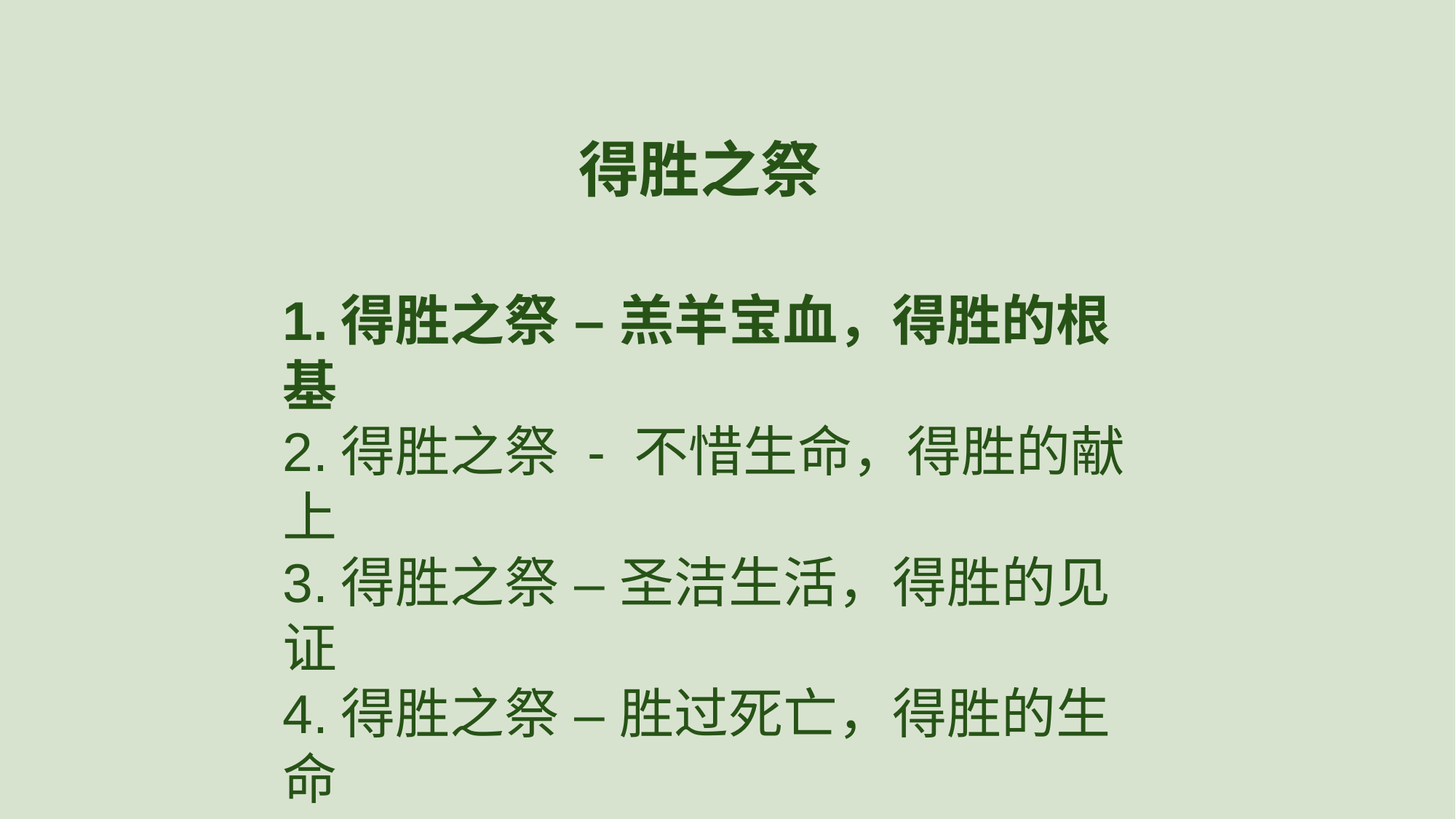

得胜之祭
1.得胜之祭 – 羔羊宝血，得胜的根基
2.得胜之祭 - 不惜生命，得胜的献上
3.得胜之祭 – 圣洁生活，得胜的见证
4.得胜之祭 – 胜过死亡，得胜的生命